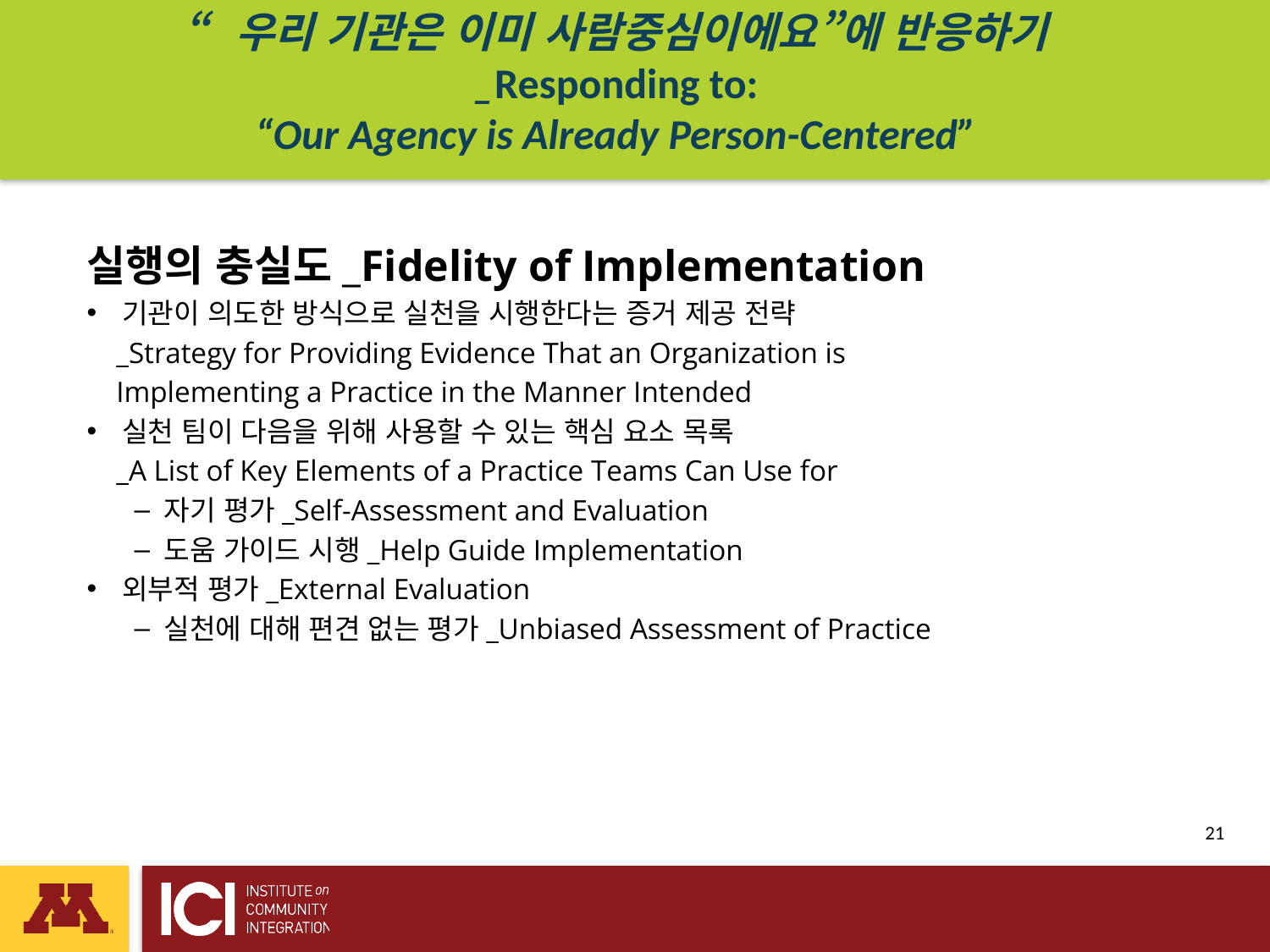

# “우리 기관은 이미 사람중심이에요”에 반응하기 _Responding to: “Our Agency is Already Person-Centered”
실행의 충실도_Fidelity of Implementation
기관이 의도한 방식으로 실천을 시행한다는 증거 제공 전략
    _Strategy for Providing Evidence That an Organization is
    Implementing a Practice in the Manner Intended
실천 팀이 다음을 위해 사용할 수 있는 핵심 요소 목록
    _A List of Key Elements of a Practice Teams Can Use for
자기 평가_Self-Assessment and Evaluation
도움 가이드 시행_Help Guide Implementation
외부적 평가_External Evaluation
실천에 대해 편견 없는 평가_Unbiased Assessment of Practice

                                                                                                                                                                                                                                                                     21